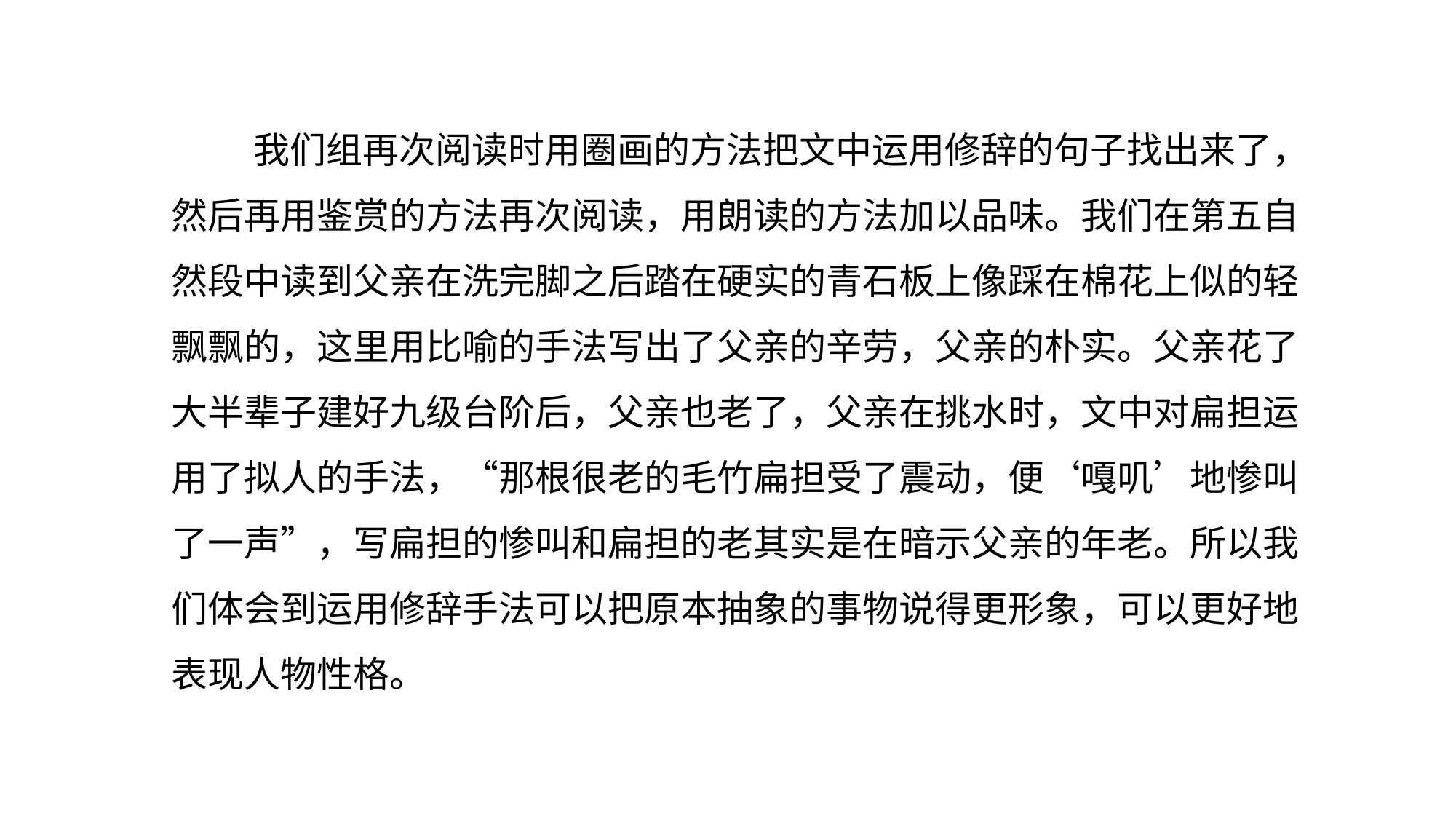

我们组再次阅读时用圈画的方法把文中运用修辞的句子找出来了，然后再用鉴赏的方法再次阅读，用朗读的方法加以品味。我们在第五自然段中读到父亲在洗完脚之后踏在硬实的青石板上像踩在棉花上似的轻飘飘的，这里用比喻的手法写出了父亲的辛劳，父亲的朴实。父亲花了大半辈子建好九级台阶后，父亲也老了，父亲在挑水时，文中对扁担运用了拟人的手法，“那根很老的毛竹扁担受了震动，便‘嘎叽’地惨叫了一声”，写扁担的惨叫和扁担的老其实是在暗示父亲的年老。所以我们体会到运用修辞手法可以把原本抽象的事物说得更形象，可以更好地表现人物性格。